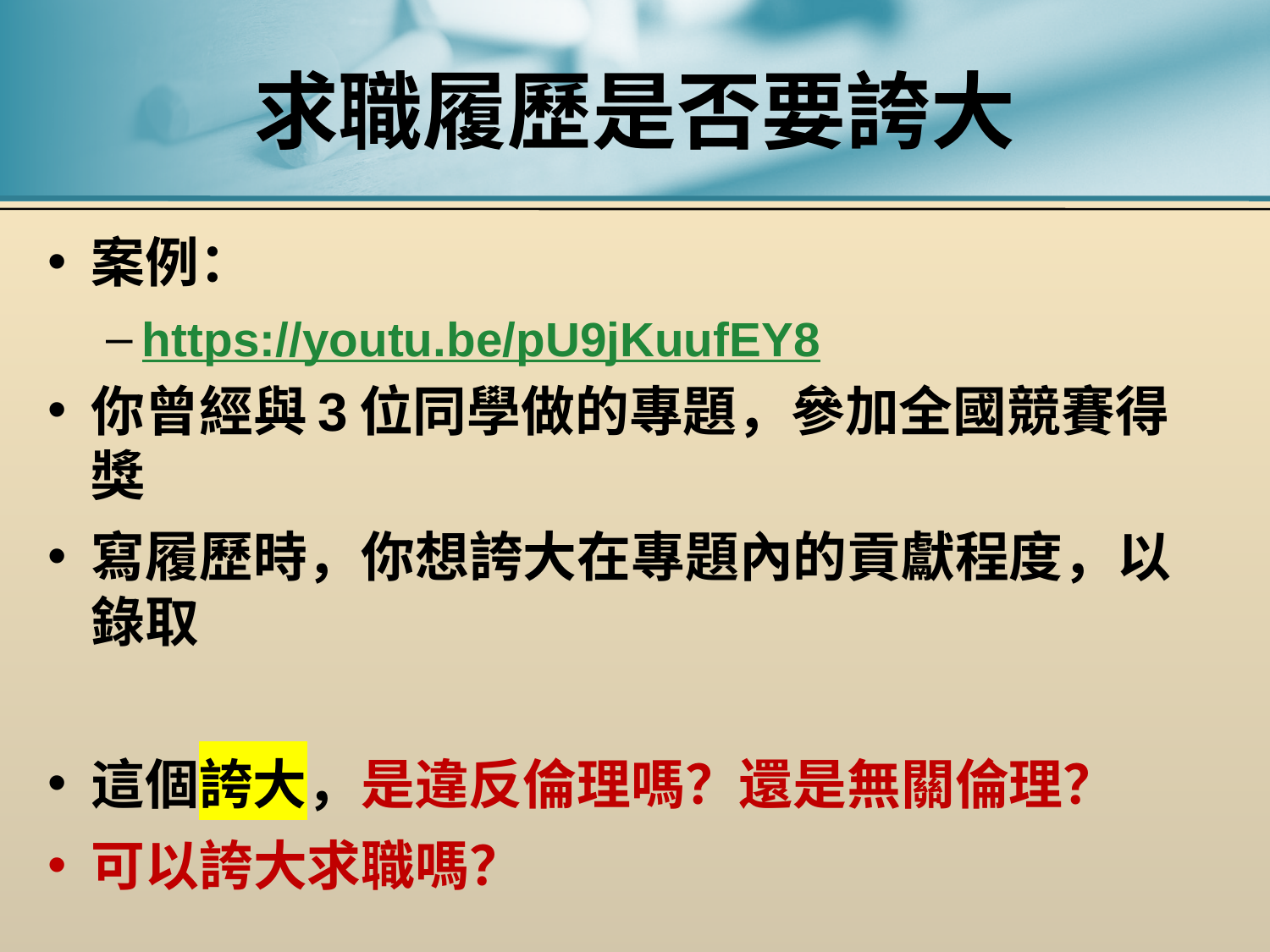

# 求職履歷是否要誇大
案例：
https://youtu.be/pU9jKuufEY8
你曾經與3位同學做的專題，參加全國競賽得獎
寫履歷時，你想誇大在專題內的貢獻程度，以錄取

這個誇大，是違反倫理嗎？還是無關倫理？
可以誇大求職嗎？